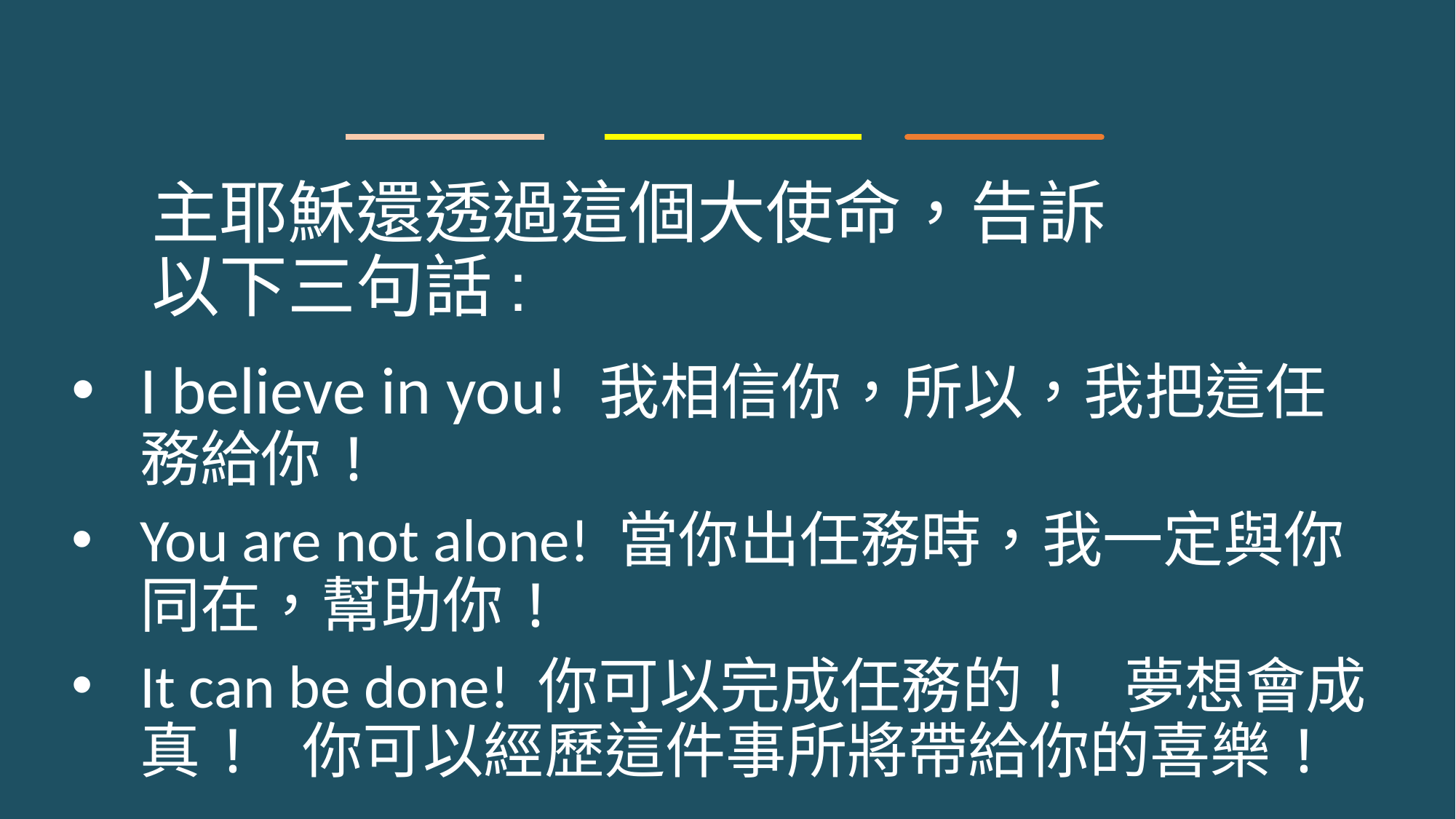

主耶穌還透過這個大使命，告訴以下三句話:
I believe in you! 我相信你，所以，我把這任務給你!
You are not alone! 當你出任務時，我一定與你同在，幫助你!
It can be done! 你可以完成任務的! 夢想會成真! 你可以經歷這件事所將帶給你的喜樂!